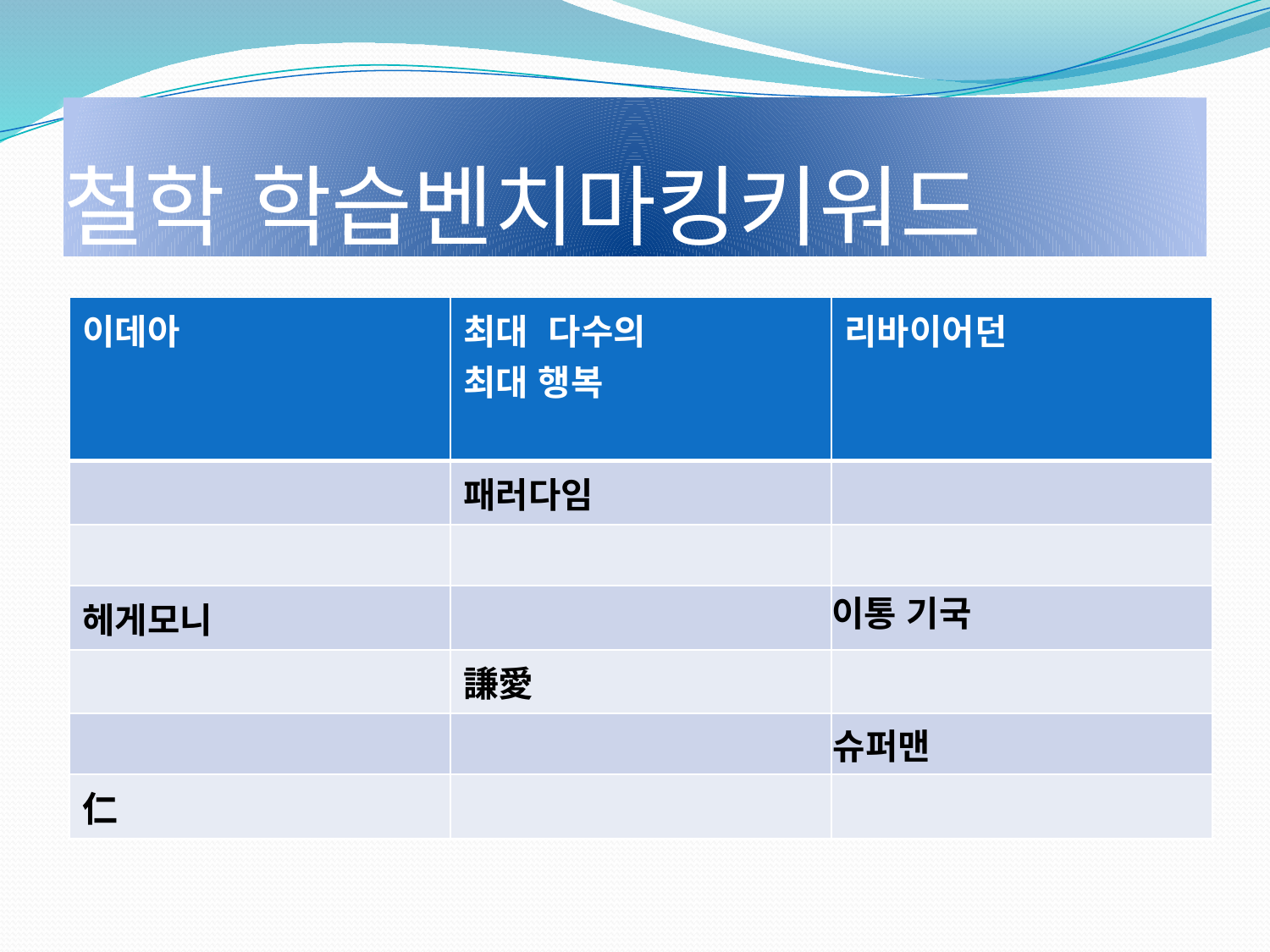

# 철학 학습벤치마킹키워드
| 이데아 | 최대 다수의   최대 행복 | 리바이어던 |
| --- | --- | --- |
|  | 패러다임 |  |
|  |  |  |
| 헤게모니 |  | 이통 기국 |
|  | 謙愛 |  |
|  |  | 슈퍼맨 |
| 仁 |  |  |